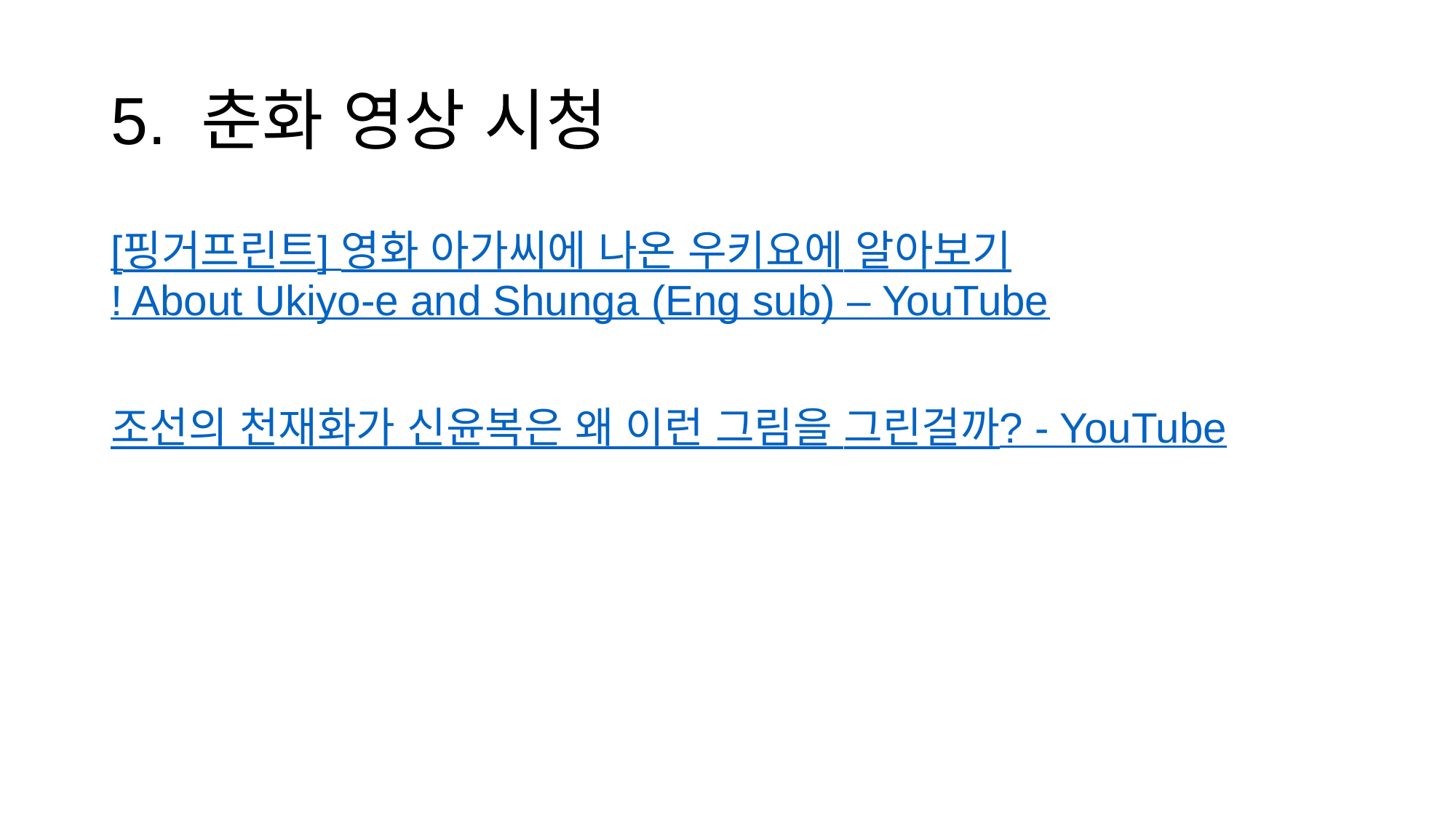

# 5. 춘화 영상 시청
[핑거프린트] 영화 아가씨에 나온 우키요에 알아보기! About Ukiyo-e and Shunga (Eng sub) – YouTube

조선의 천재화가 신윤복은 왜 이런 그림을 그린걸까? - YouTube